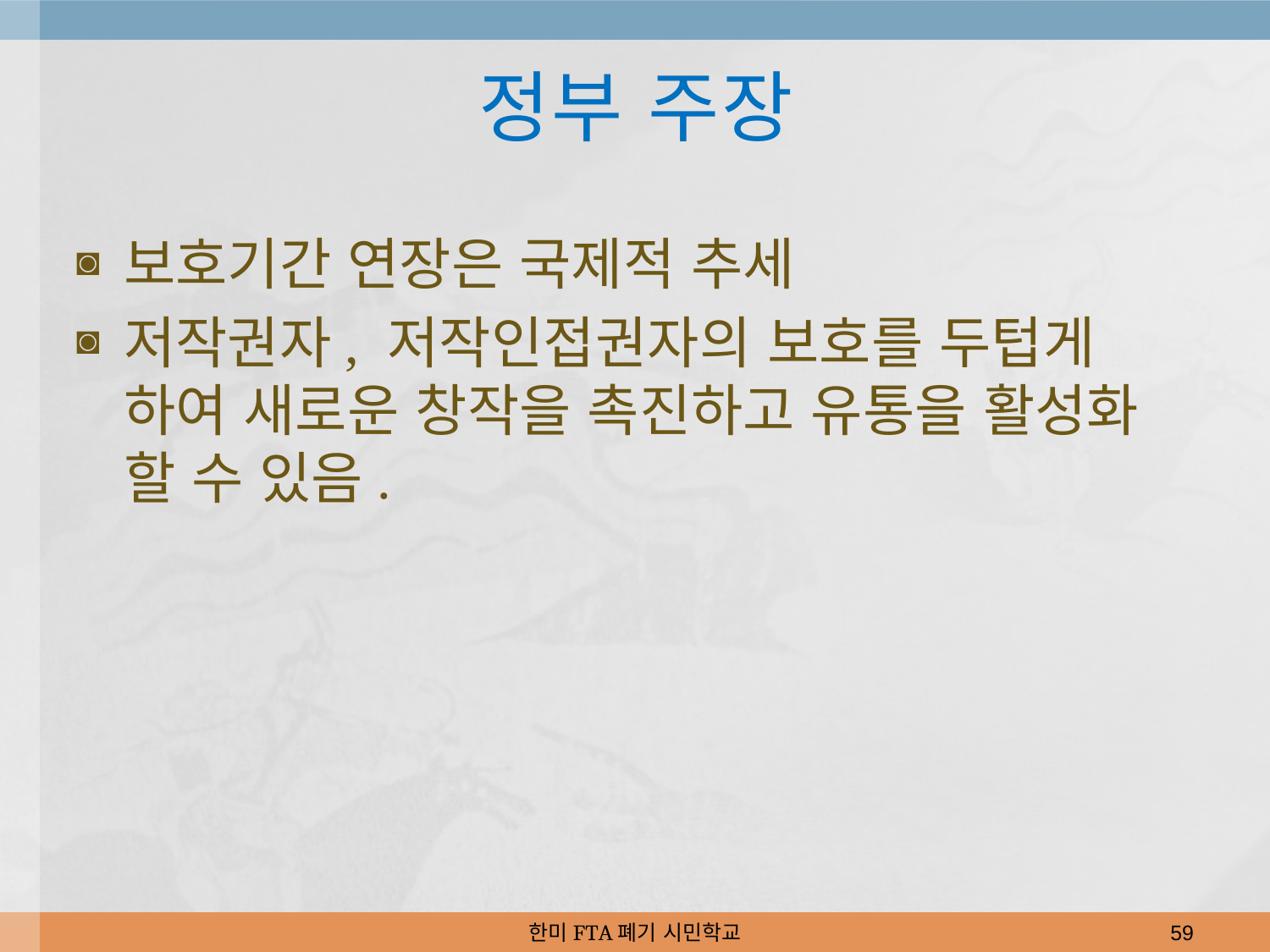

# 정부 주장
보호기간 연장은 국제적 추세
저작권자, 저작인접권자의 보호를 두텁게 하여 새로운 창작을 촉진하고 유통을 활성화 할 수 있음.

한미FTA폐기 시민학교
59